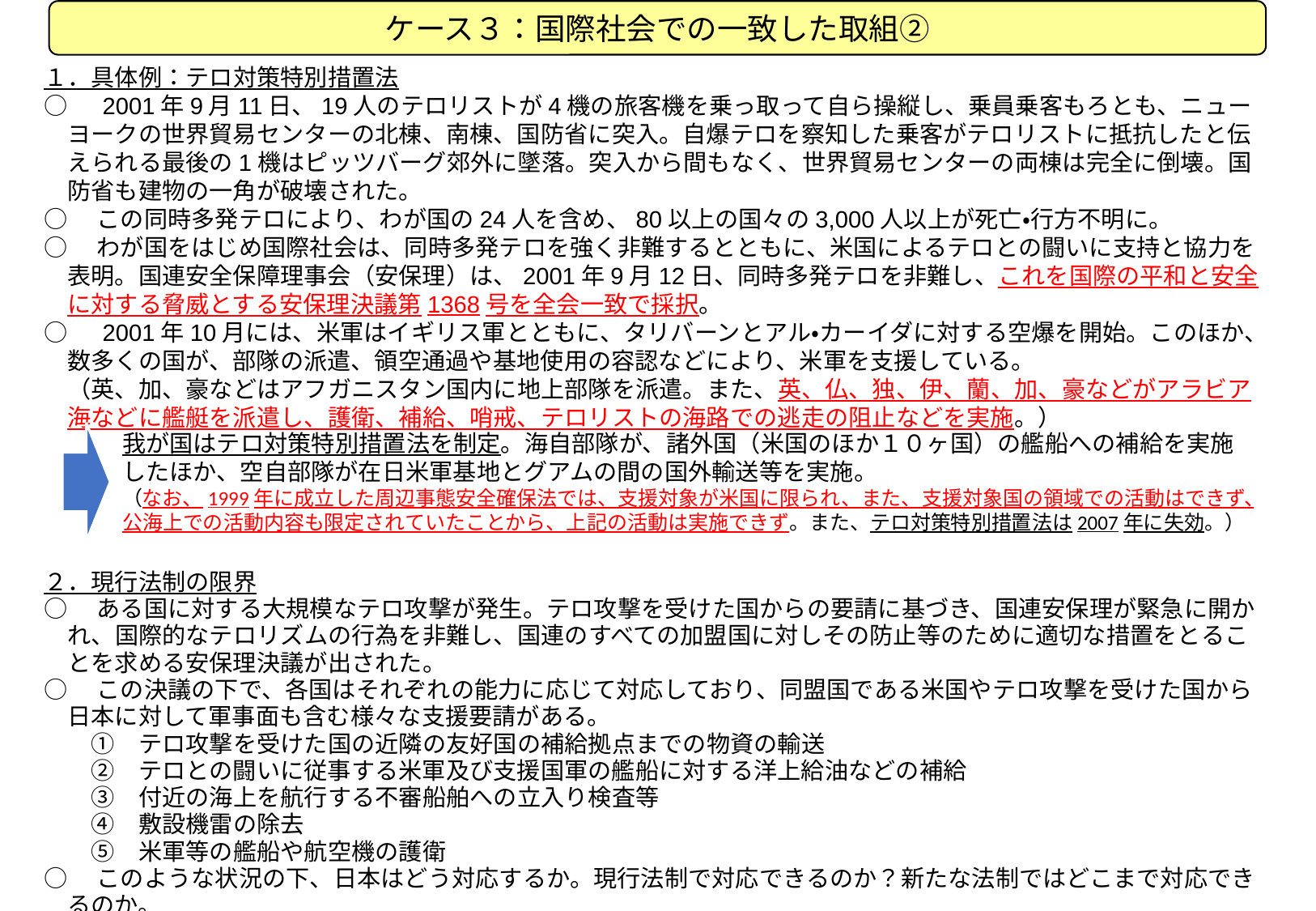

ケース３：国際社会での一致した取組②
１．具体例：テロ対策特別措置法
○　2001年9月11日、19人のテロリストが4機の旅客機を乗っ取って自ら操縦し、乗員乗客もろとも、ニューヨークの世界貿易センターの北棟、南棟、国防省に突入。自爆テロを察知した乗客がテロリストに抵抗したと伝えられる最後の1機はピッツバーグ郊外に墜落。突入から間もなく、世界貿易センターの両棟は完全に倒壊。国防省も建物の一角が破壊された。
○　この同時多発テロにより、わが国の24人を含め、80以上の国々の3,000人以上が死亡・行方不明に。
○　わが国をはじめ国際社会は、同時多発テロを強く非難するとともに、米国によるテロとの闘いに支持と協力を表明。国連安全保障理事会（安保理）は、2001年9月12日、同時多発テロを非難し、これを国際の平和と安全に対する脅威とする安保理決議第1368号を全会一致で採択。
○　2001年10月には、米軍はイギリス軍とともに、タリバーンとアル・カーイダに対する空爆を開始。このほか、数多くの国が、部隊の派遣、領空通過や基地使用の容認などにより、米軍を支援している。
　（英、加、豪などはアフガニスタン国内に地上部隊を派遣。また、英、仏、独、伊、蘭、加、豪などがアラビア海などに艦艇を派遣し、護衛、補給、哨戒、テロリストの海路での逃走の阻止などを実施。）

我が国はテロ対策特別措置法を制定。海自部隊が、諸外国（米国のほか１０ヶ国）の艦船への補給を実施したほか、空自部隊が在日米軍基地とグアムの間の国外輸送等を実施。
（なお、1999年に成立した周辺事態安全確保法では、支援対象が米国に限られ、また、支援対象国の領域での活動はできず、公海上での活動内容も限定されていたことから、上記の活動は実施できず。また、テロ対策特別措置法は2007年に失効。）
２．現行法制の限界
○　ある国に対する大規模なテロ攻撃が発生。テロ攻撃を受けた国からの要請に基づき、国連安保理が緊急に開かれ、国際的なテロリズムの行為を非難し、国連のすべての加盟国に対しその防止等のために適切な措置をとることを求める安保理決議が出された。
○　この決議の下で、各国はそれぞれの能力に応じて対応しており、同盟国である米国やテロ攻撃を受けた国から日本に対して軍事面も含む様々な支援要請がある。
　　①　テロ攻撃を受けた国の近隣の友好国の補給拠点までの物資の輸送
　　②　テロとの闘いに従事する米軍及び支援国軍の艦船に対する洋上給油などの補給
　　③　付近の海上を航行する不審船舶への立入り検査等
　　④　敷設機雷の除去
　　⑤　米軍等の艦船や航空機の護衛
○　このような状況の下、日本はどう対応するか。現行法制で対応できるのか？新たな法制ではどこまで対応できるのか。